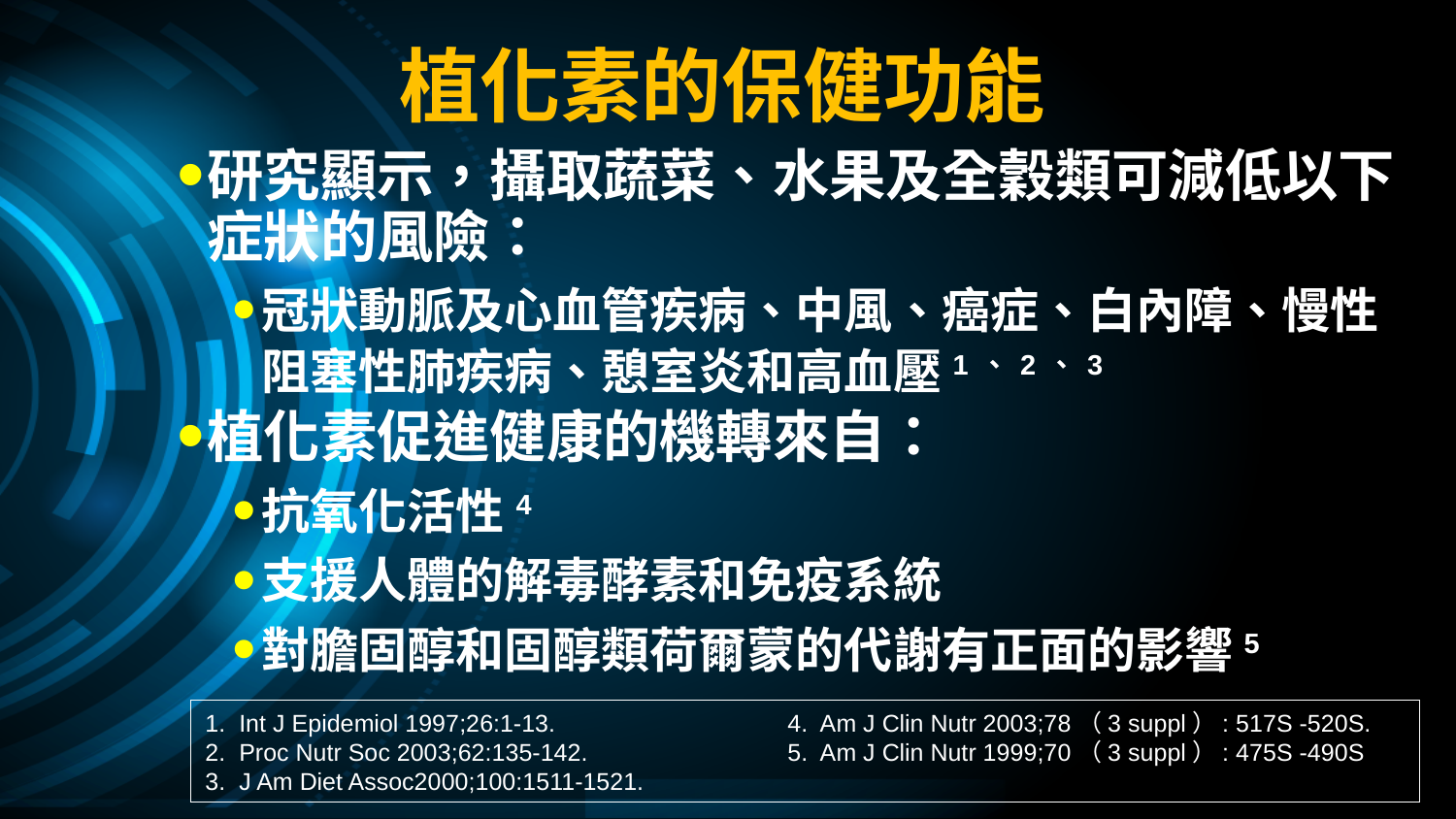

植化素的保健功能
研究顯示，攝取蔬菜、水果及全穀類可減低以下症狀的風險：
冠狀動脈及心血管疾病、中風、癌症、白內障、慢性阻塞性肺疾病、憩室炎和高血壓1、2、3
植化素促進健康的機轉來自：
抗氧化活性4
支援人體的解毒酵素和免疫系統
對膽固醇和固醇類荷爾蒙的代謝有正面的影響5
1.  Int J Epidemiol 1997;26:1-13. 		4.  Am J Clin Nutr 2003;78（3 suppl）: 517S -520S.
2.  Proc Nutr Soc 2003;62:135-142. 		5.  Am J Clin Nutr 1999;70（3 suppl）: 475S -490S
3.  J Am Diet Assoc2000;100:1511-1521.